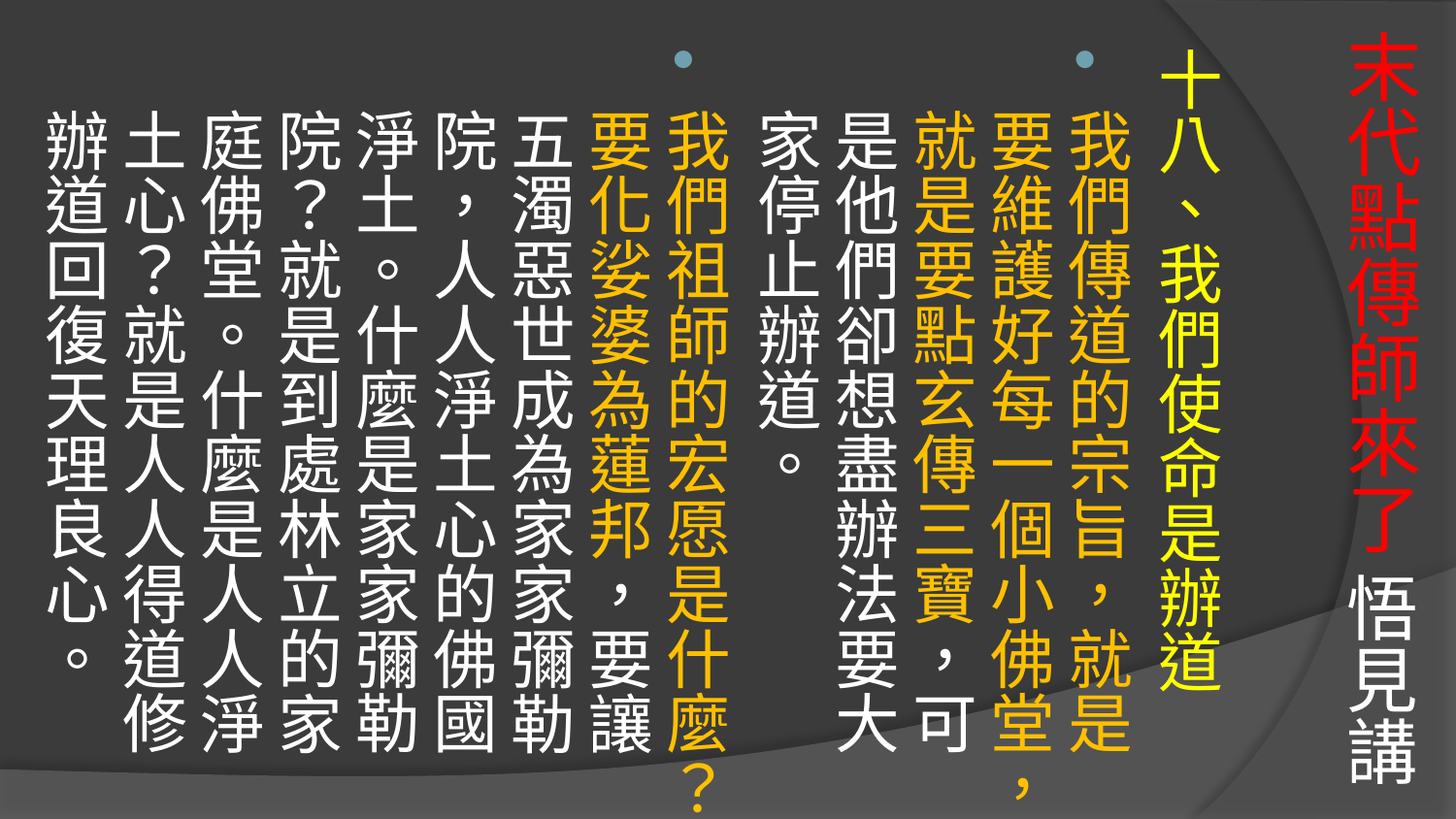

# 末代點傳師來了 悟見講
十八、我們使命是辦道
我們傳道的宗旨，就是要維護好每一個小佛堂，就是要點玄傳三寶，可是他們卻想盡辦法要大家停止辦道。
我們祖師的宏愿是什麼？要化娑婆為蓮邦，要讓五濁惡世成為家家彌勒院，人人淨土心的佛國淨土。什麼是家家彌勒院？就是到處林立的家庭佛堂。什麼是人人淨土心？就是人人得道修辦道回復天理良心。